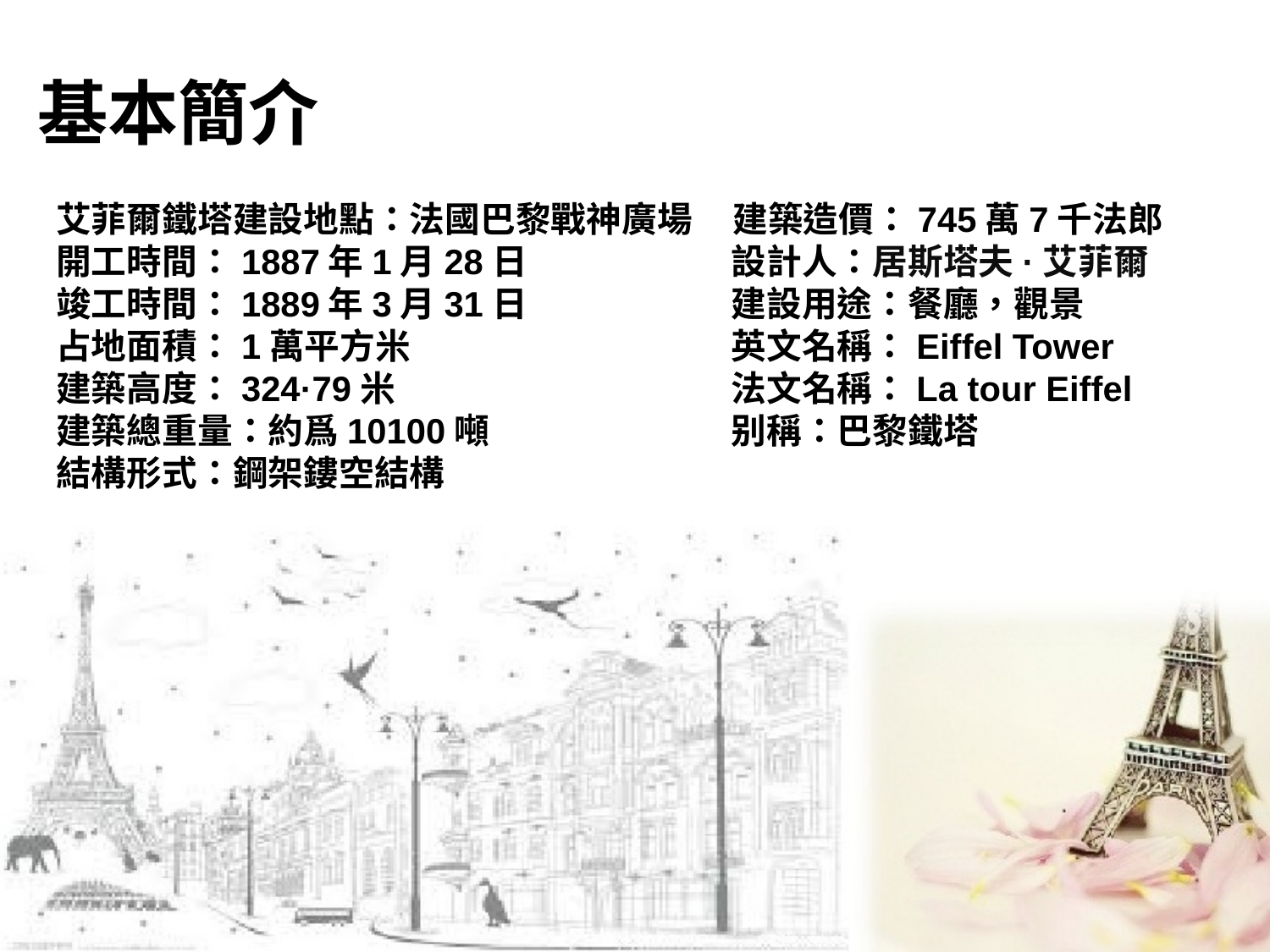

# 基本簡介
艾菲爾鐵塔建設地點：法國巴黎戰神廣場     建築造價：745萬7千法郎
開工時間：1887年1月28日　		     設計人：居斯塔夫·艾菲爾
竣工時間：1889年3月31日　		     建設用途：餐廳，觀景
占地面積：1萬平方米			     英文名稱：Eiffel Tower
建築高度：324·79米			     法文名稱：La tour Eiffel
建築總重量：約爲10100噸		     别稱：巴黎鐵塔
結構形式：鋼架鏤空結構